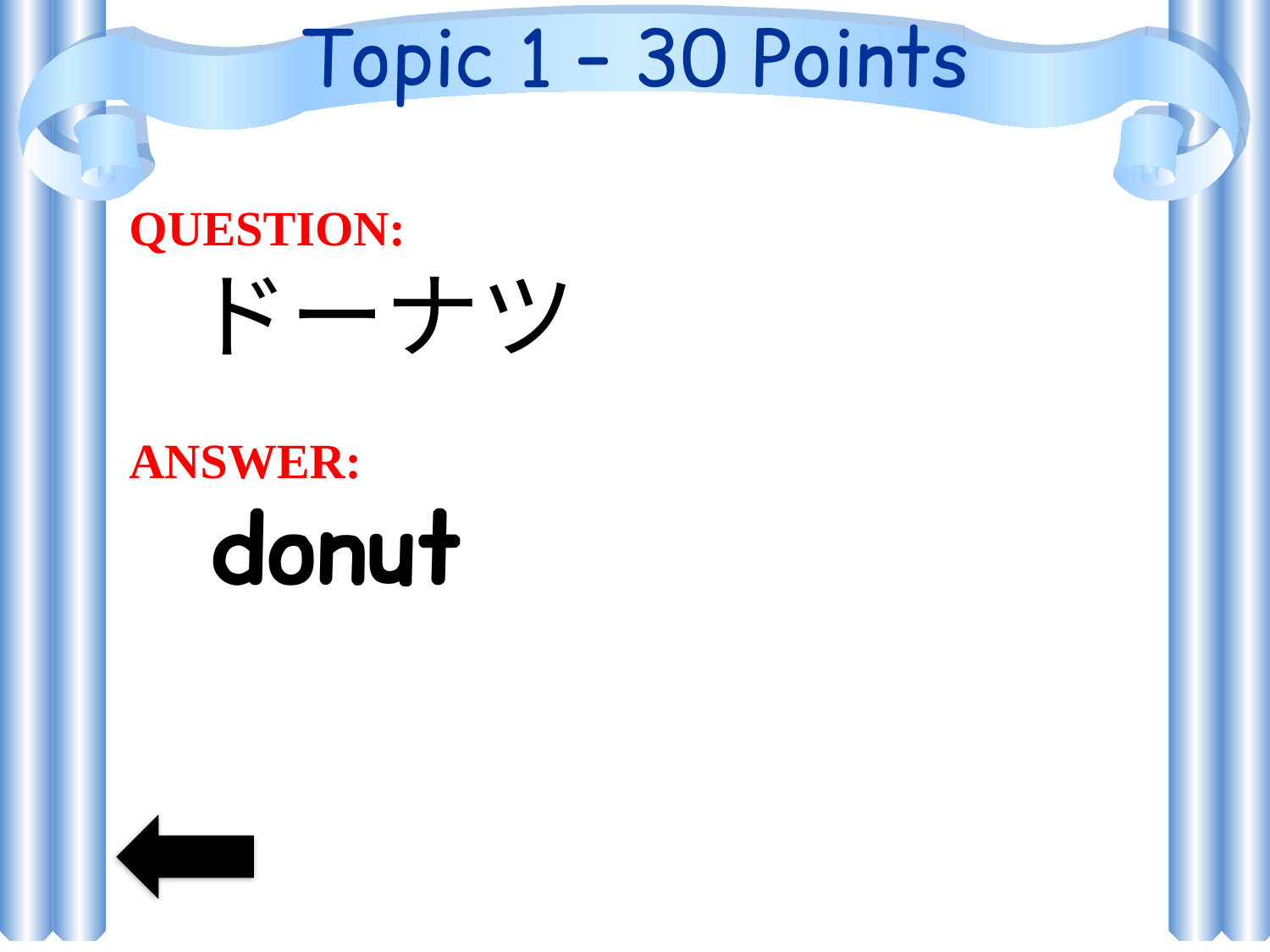

# Topic 1 – 30 Points
QUESTION:
  ドーナツ

ANSWER:
  donut